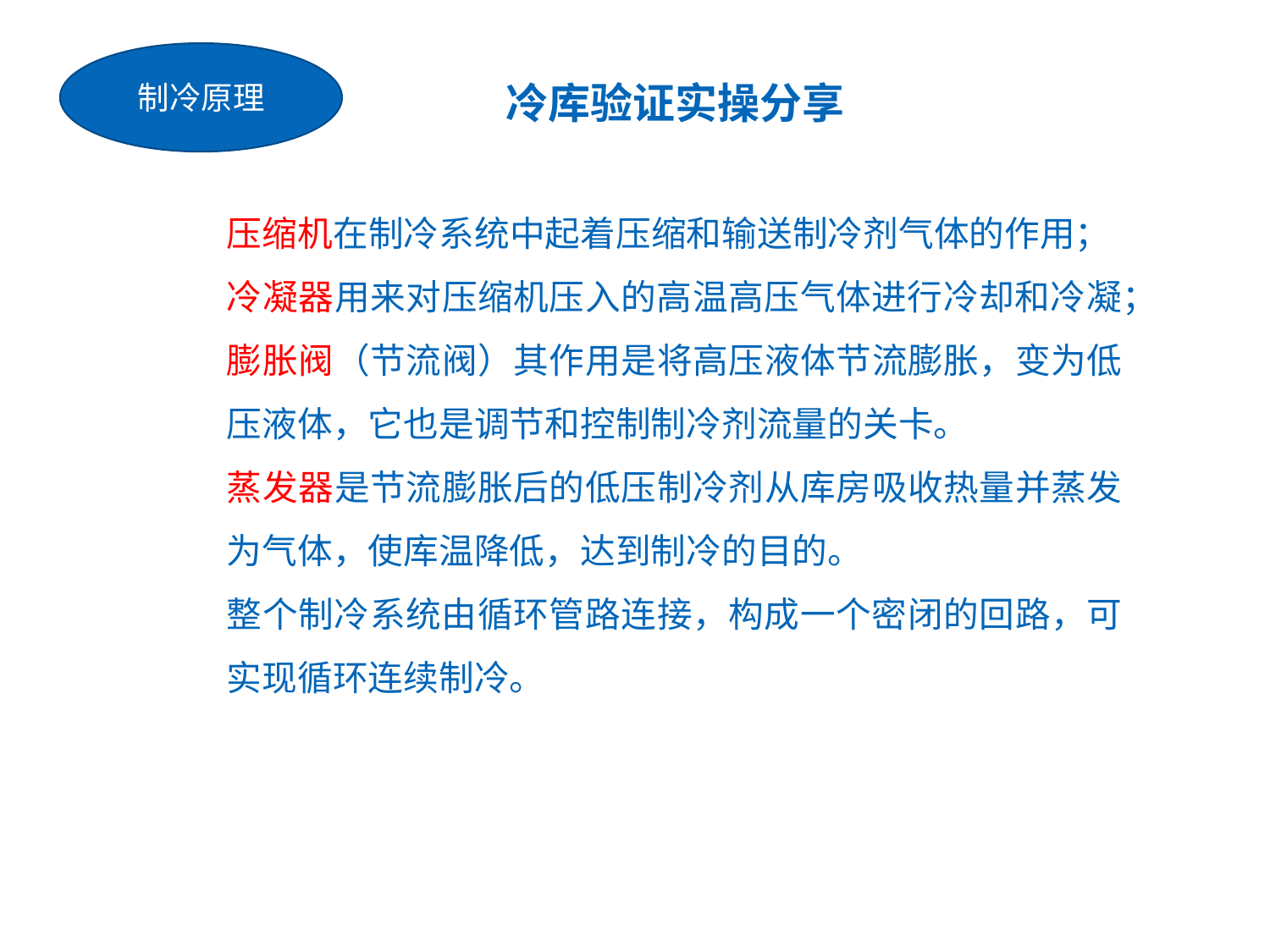

制冷原理
冷库验证实操分享

压缩机在制冷系统中起着压缩和输送制冷剂气体的作用；
冷凝器用来对压缩机压入的高温高压气体进行冷却和冷凝；
膨胀阀（节流阀）其作用是将高压液体节流膨胀，变为低压液体，它也是调节和控制制冷剂流量的关卡。
蒸发器是节流膨胀后的低压制冷剂从库房吸收热量并蒸发为气体，使库温降低，达到制冷的目的。
整个制冷系统由循环管路连接，构成一个密闭的回路，可实现循环连续制冷。